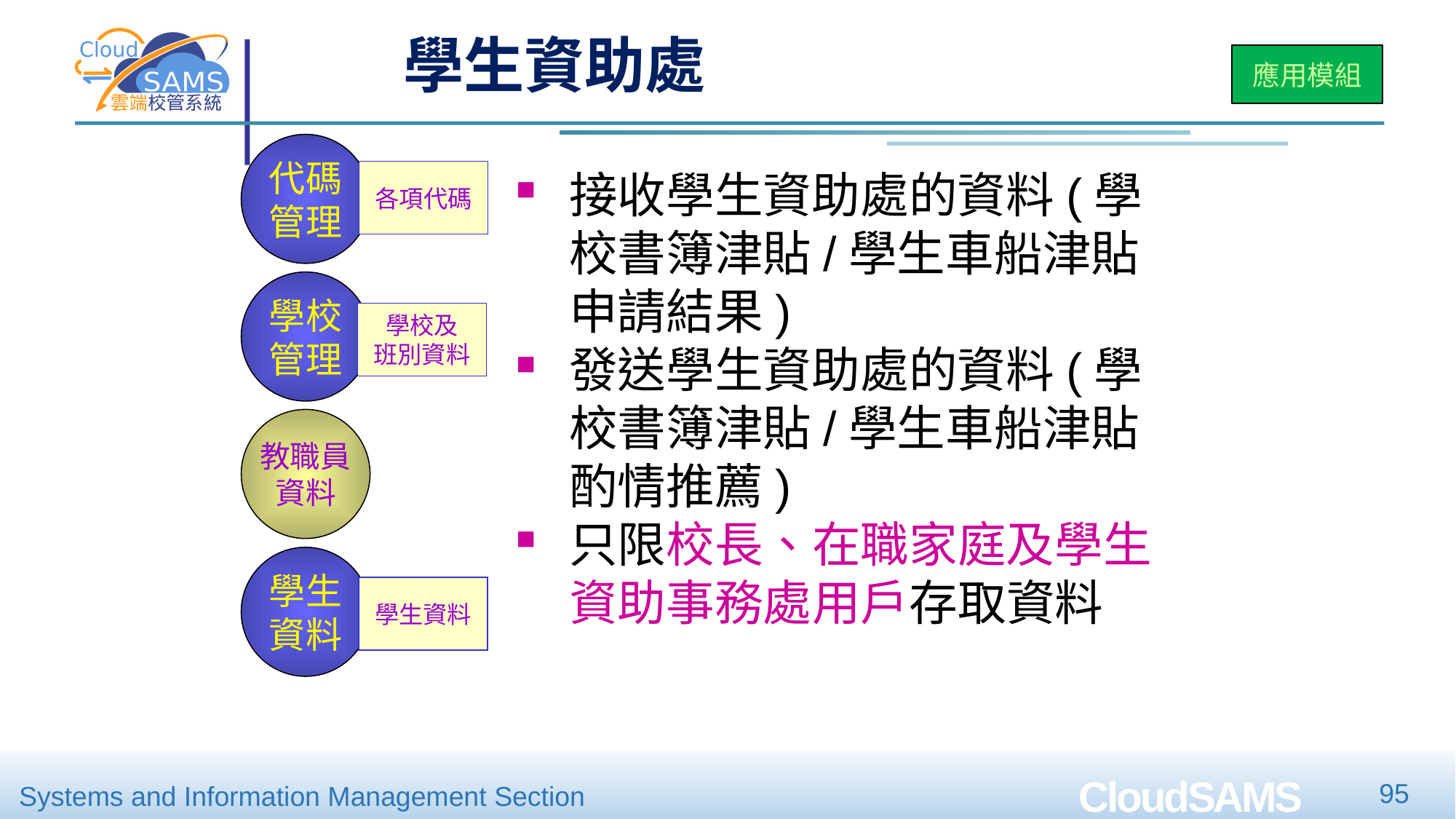

學生資助處
應用模組
代碼
管理
各項代碼
學校
管理
學校及
班別資料
教職員
資料
學生
資料
學生資料
接收學生資助處的資料(學校書簿津貼/學生車船津貼申請結果)
發送學生資助處的資料(學校書簿津貼/學生車船津貼酌情推薦)
只限校長、在職家庭及學生資助事務處用戶存取資料
95